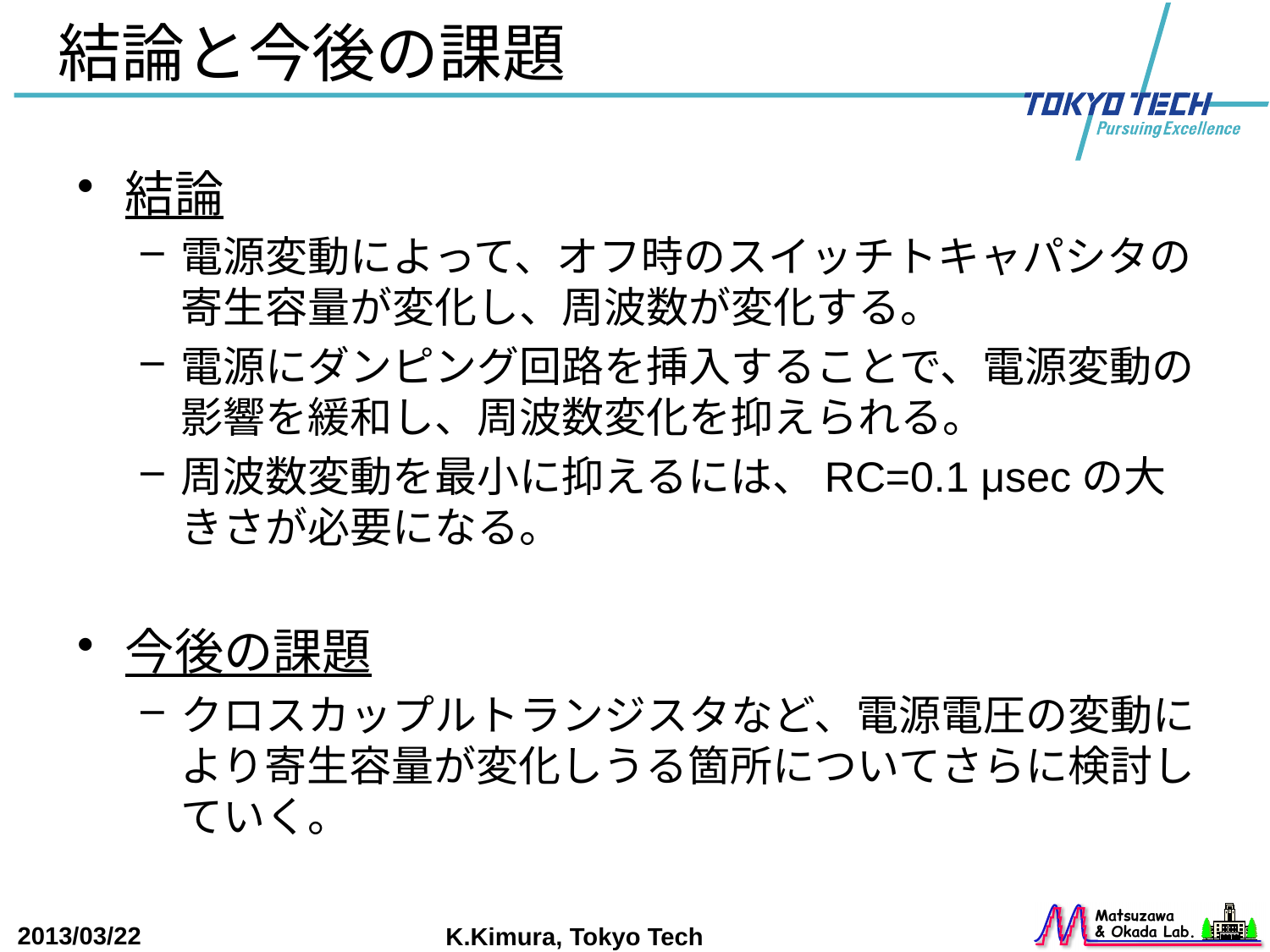

# 結論と今後の課題
結論
電源変動によって、オフ時のスイッチトキャパシタの寄生容量が変化し、周波数が変化する。
電源にダンピング回路を挿入することで、電源変動の影響を緩和し、周波数変化を抑えられる。
周波数変動を最小に抑えるには、RC=0.1 μsecの大きさが必要になる。

今後の課題
クロスカップルトランジスタなど、電源電圧の変動により寄生容量が変化しうる箇所についてさらに検討していく。

2013/03/22
K.Kimura, Tokyo Tech